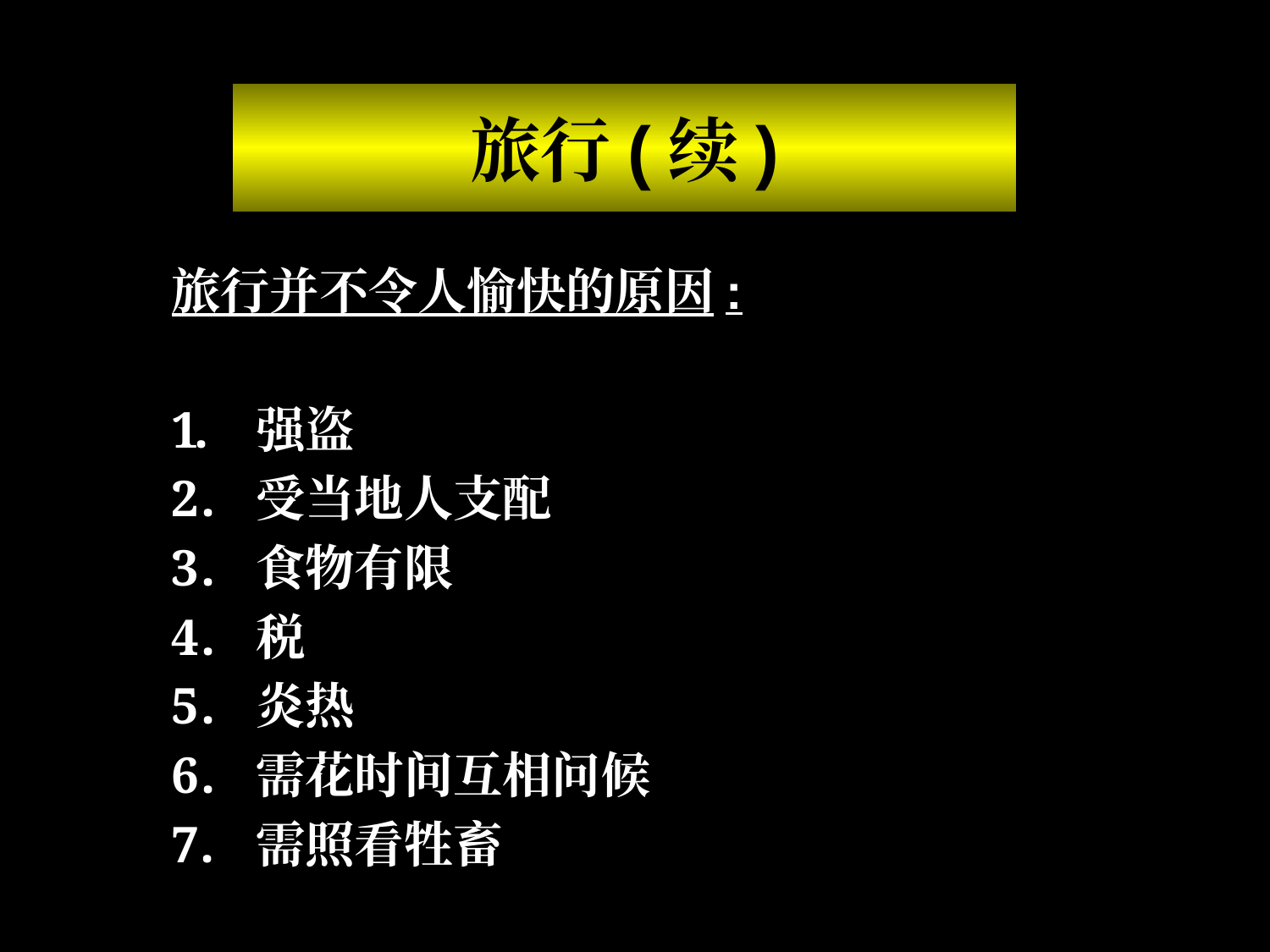

# 旅行(续)
旅行并不令人愉快的原因:

强盗
受当地人支配
食物有限
税
炎热
需花时间互相问候
需照看牲畜